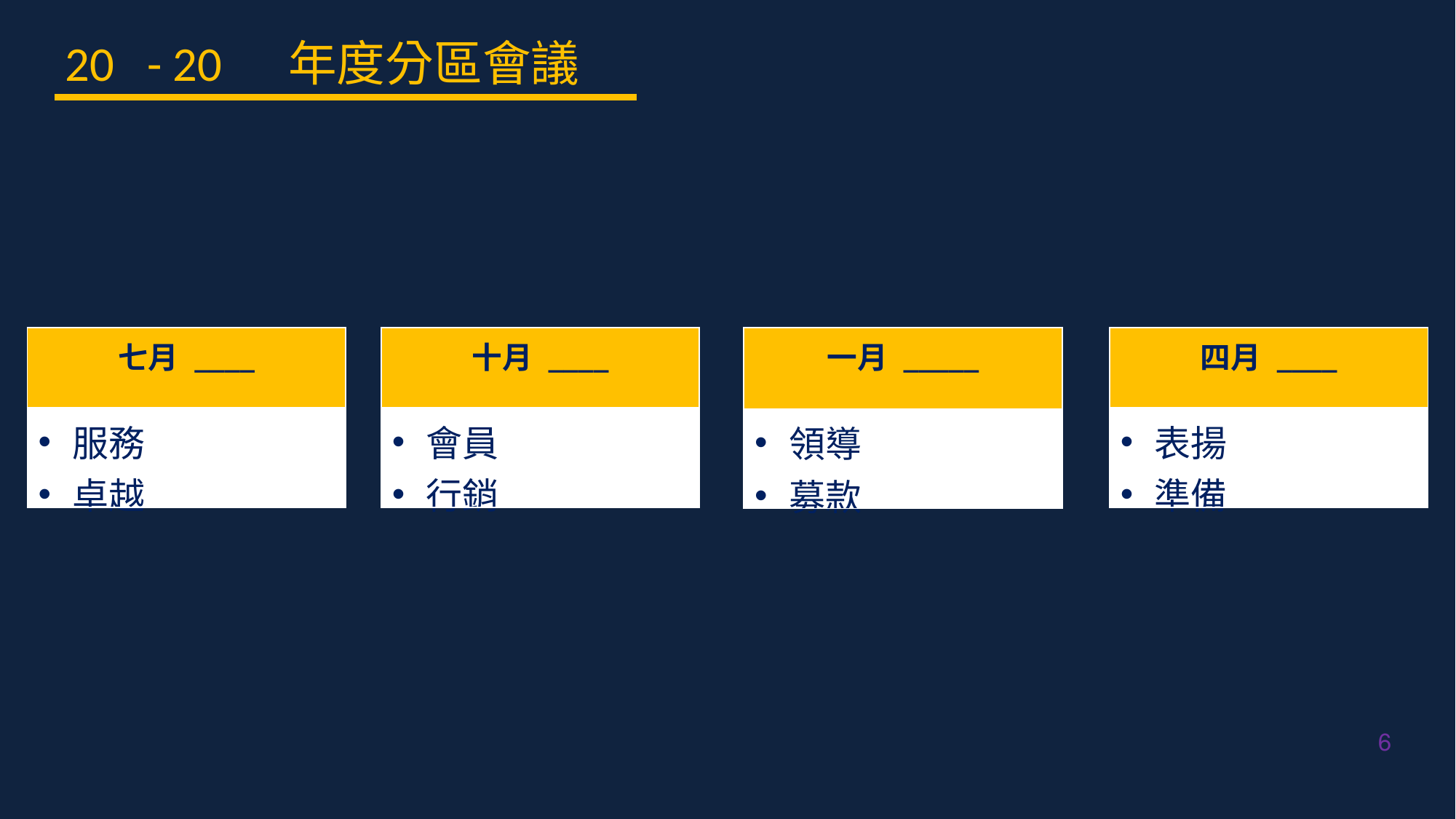

20   - 20     年度分區會議
| 七月 \_\_\_\_ |
| --- |
| 服務 卓越 |
| 十月 \_\_\_\_ |
| --- |
| 會員 行銷 |
| 一月 \_\_\_\_\_ |
| --- |
| 領導 募款 |
| 四月 \_\_\_\_ |
| --- |
| 表揚 準備 |